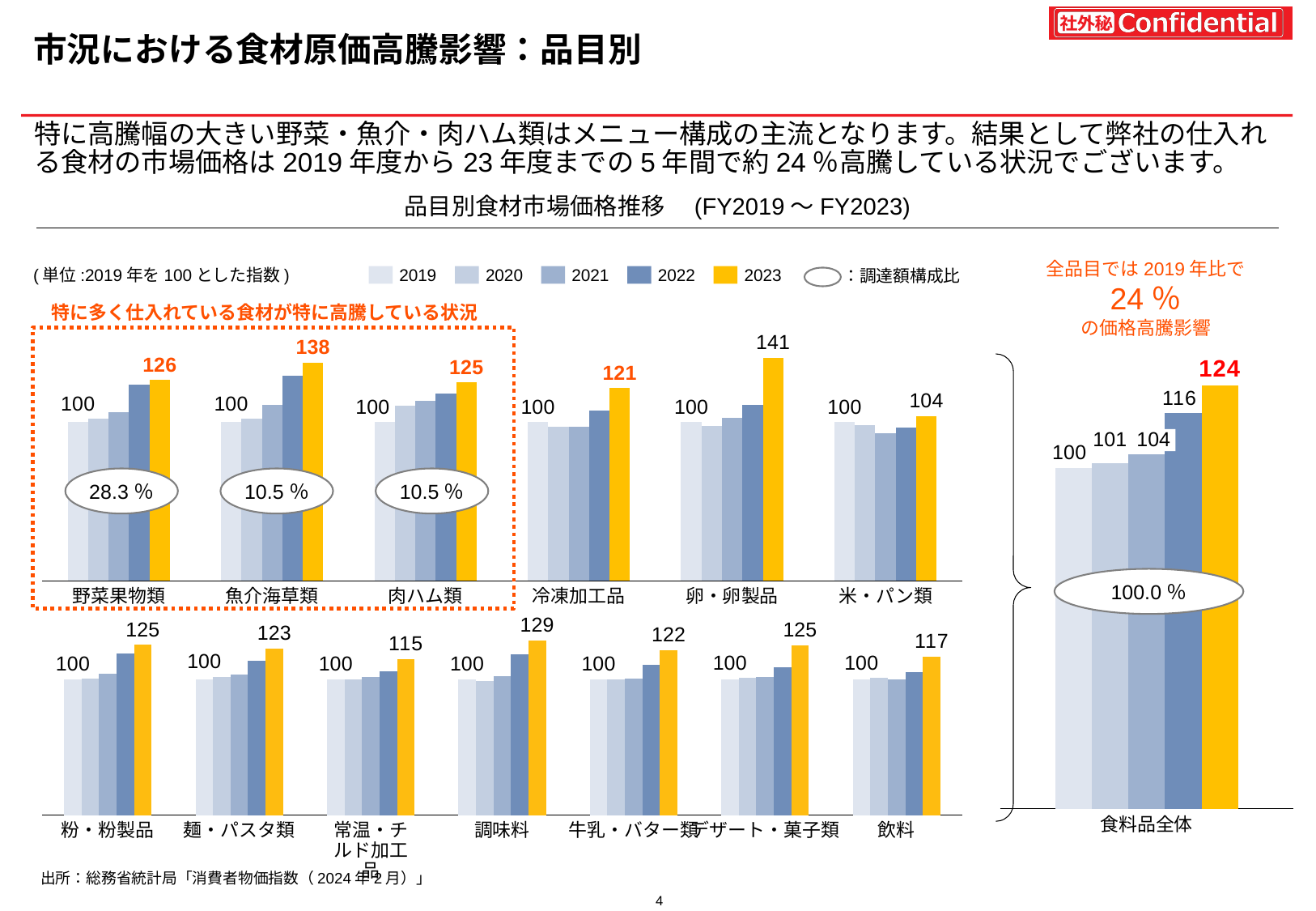

市況における食材原価高騰影響：品目別

特に高騰幅の大きい野菜・魚介・肉ハム類はメニュー構成の主流となります。結果として弊社の仕入れる食材の市場価格は2019年度から23年度までの5年間で約24％高騰している状況でございます。
品目別食材市場価格推移　(FY2019～FY2023)
全品目では2019年比で
24％
の価格高騰影響
(単位:2019年を100とした指数)
：調達額構成比

2019
2020
2021
2022
2023

### Chart

| Category |  |  |  |  |  |
|---|---|---|---|---|---|
特に多く仕入れている食材が特に高騰している状況

### Chart

| Category |  |  |  |  |  |
|---|---|---|---|---|---|

104
28.3％
10.5％
10.5％
100.0％
野菜果物類
魚介海草類
肉ハム類
冷凍加工品
卵・卵製品
米・パン類

### Chart

| Category |  |  |  |  |  |
|---|---|---|---|---|---|
食料品全体
粉・粉製品
麺・パスタ類
調味料
牛乳・バター類
飲料
常温・チルド加工品
デザート・菓子類
出所：総務省統計局「消費者物価指数（2024年2月）」
4